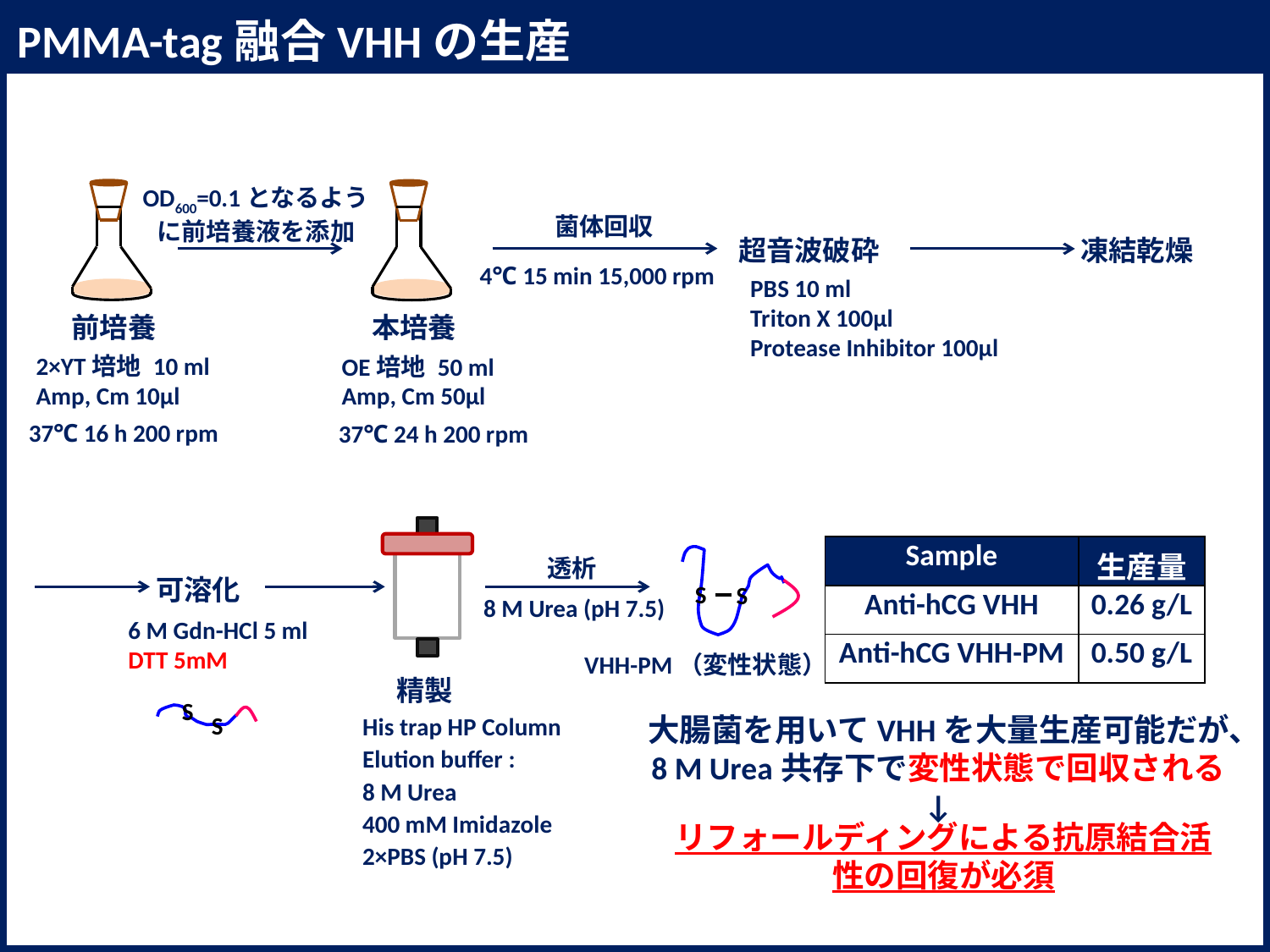

PMMA-tag融合VHHの生産
OD600=0.1となるように前培養液を添加

菌体回収
超音波破砕
凍結乾燥
4℃ 15 min 15,000 rpm
PBS 10 ml
Triton X 100µl
Protease Inhibitor 100µl
前培養
本培養
2×YT培地 10 ml
Amp, Cm 10µl
OE培地 50 ml
Amp, Cm 50µl
37℃ 16 h 200 rpm
37℃ 24 h 200 rpm

| Sample | 生産量 |
| --- | --- |
| Anti-hCG VHH | 0.26 g/L |
| Anti-hCG VHH-PM | 0.50 g/L |

S
S

透析
可溶化
8 M Urea (pH 7.5)
6 M Gdn-HCl 5 ml
DTT 5mM
VHH-PM（変性状態）
精製
S
S

大腸菌を用いてVHHを大量生産可能だが、8 M Urea共存下で変性状態で回収される
↓
His trap HP Column
Elution buffer :
8 M Urea
400 mM Imidazole
2×PBS (pH 7.5)
リフォールディングによる抗原結合活性の回復が必須